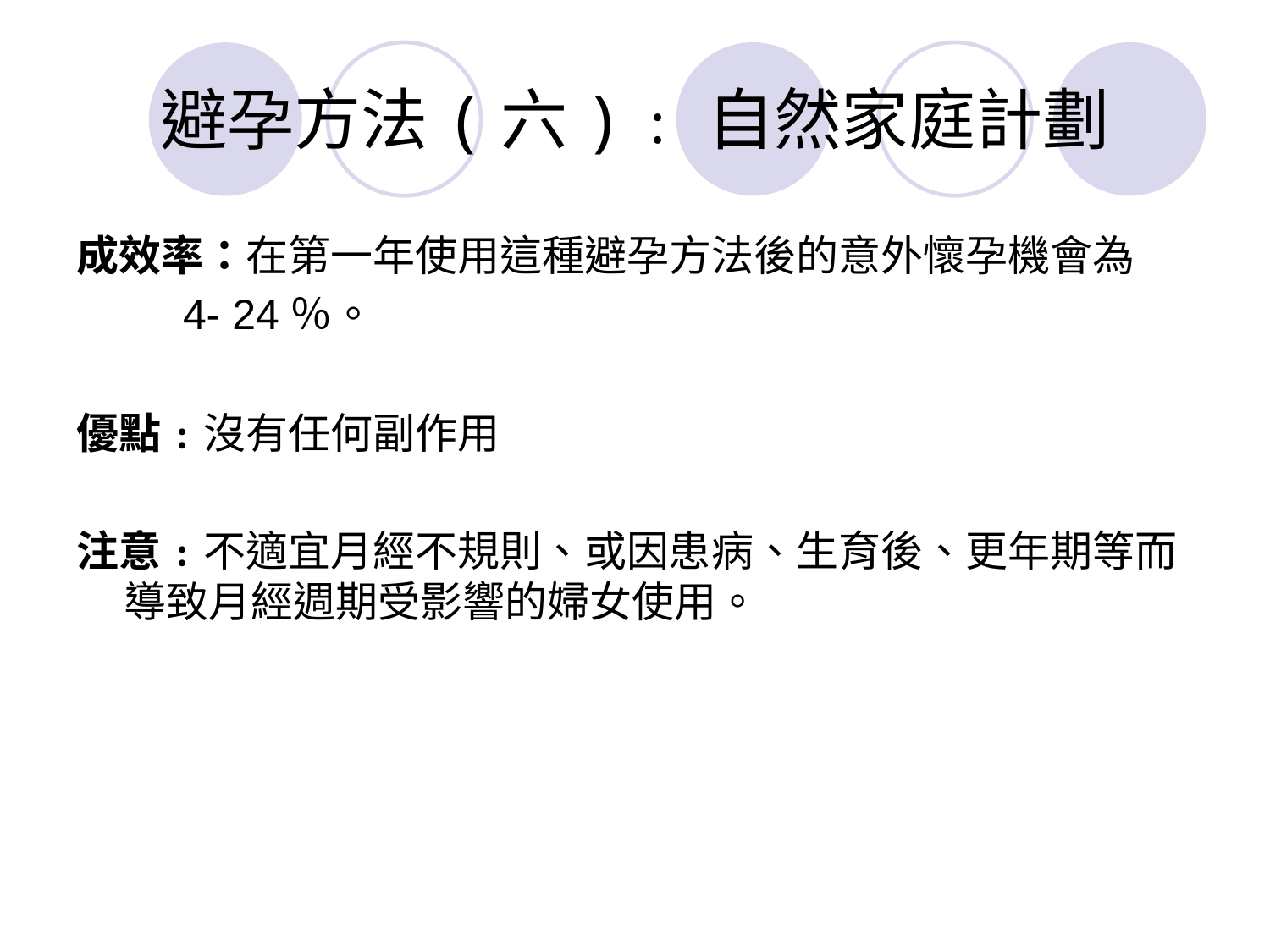

# 避孕方法(六)﹕自然家庭計劃
成效率：在第一年使用這種避孕方法後的意外懷孕機會為
         4- 24％。

優點﹕沒有任何副作用

注意﹕不適宜月經不規則、或因患病、生育後、更年期等而導致月經週期受影響的婦女使用。